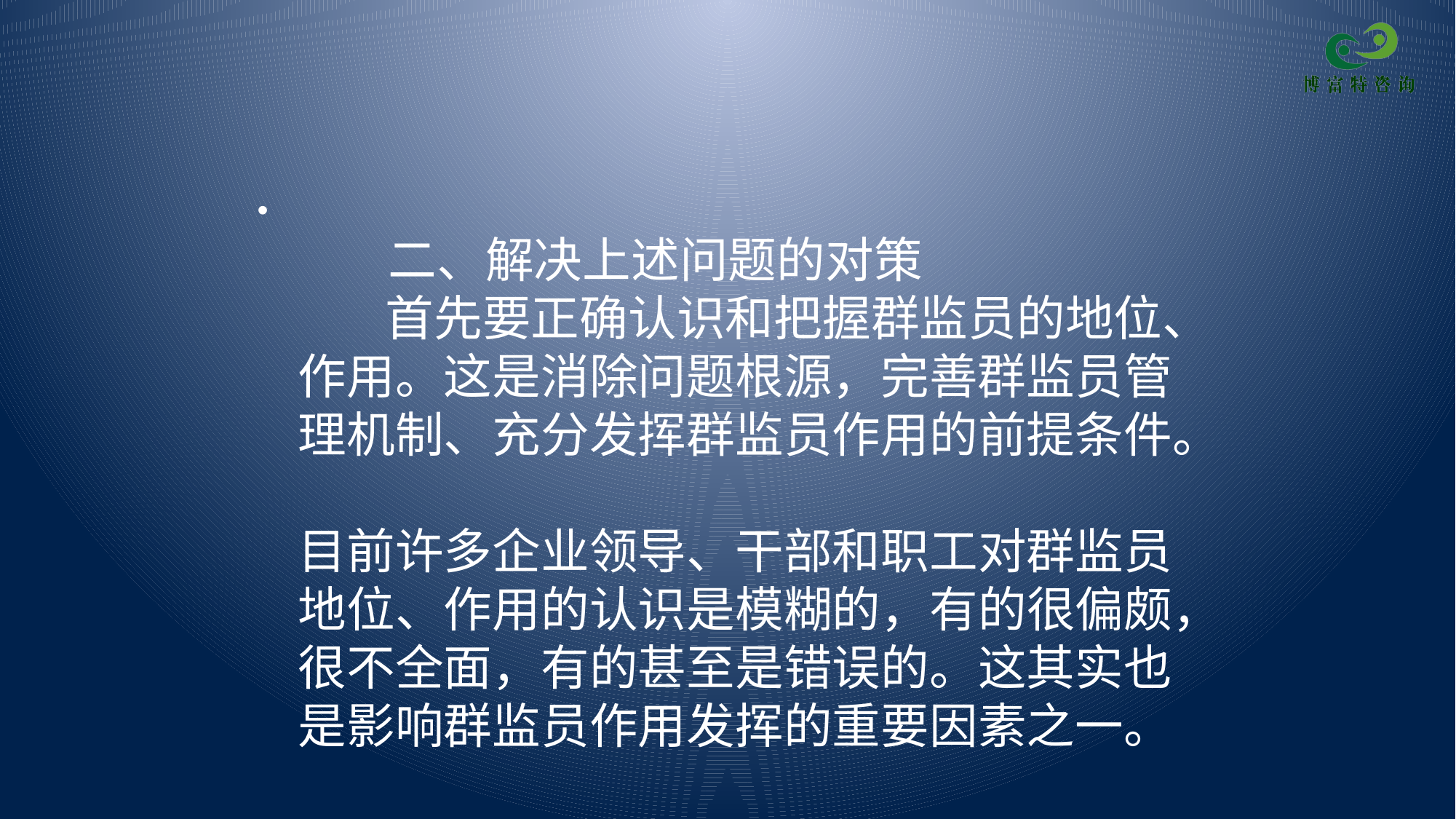

#
        二、解决上述问题的对策
        首先要正确认识和把握群监员的地位、
作用。这是消除问题根源，完善群监员管
理机制、充分发挥群监员作用的前提条件。
目前许多企业领导、干部和职工对群监员地位、作用的认识是模糊的，有的很偏颇，很不全面，有的甚至是错误的。这其实也是影响群监员作用发挥的重要因素之一。